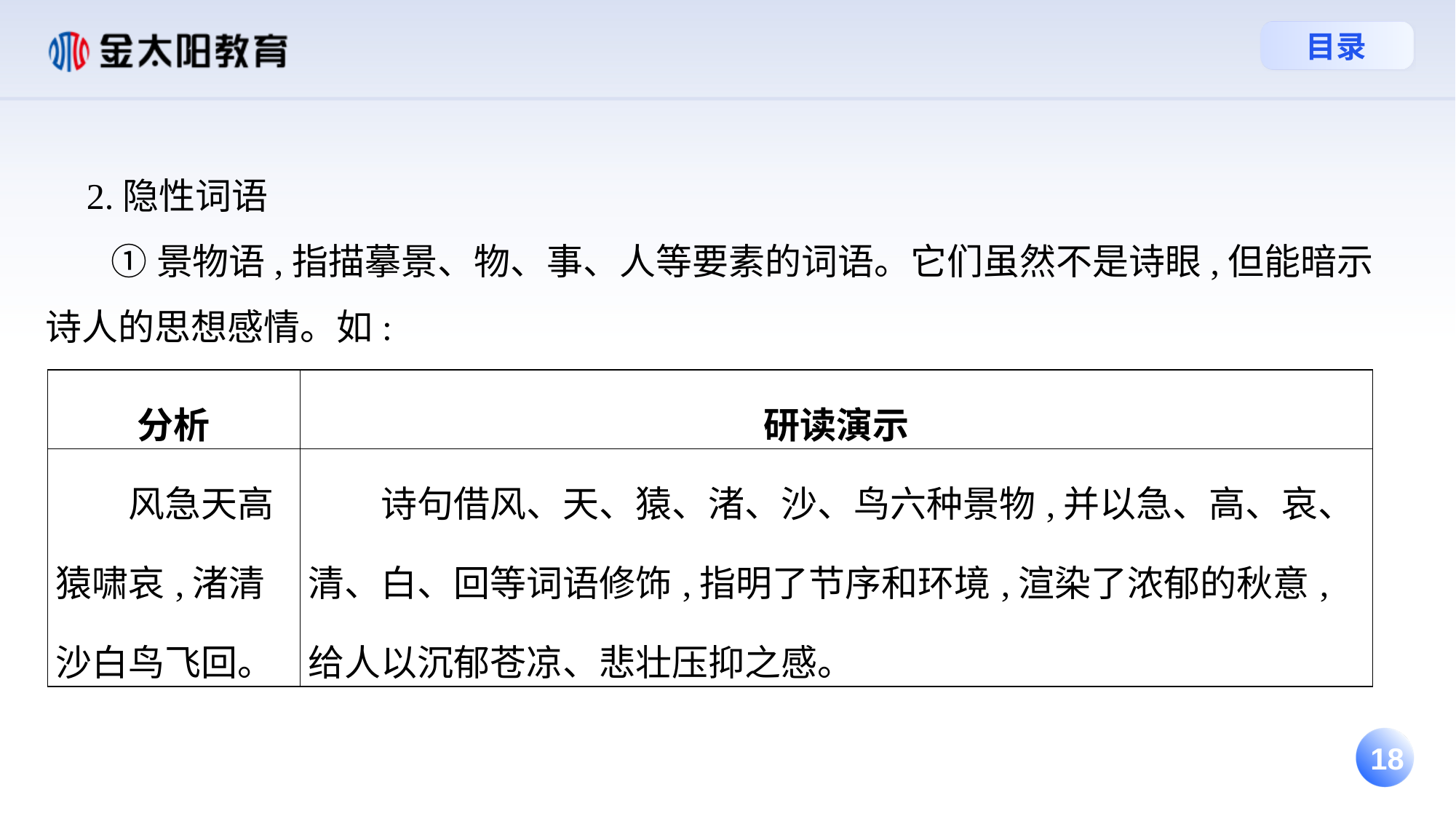

2.隐性词语
        ①景物语,指描摹景、物、事、人等要素的词语。它们虽然不是诗眼,但能暗示诗人的思想感情。如:
| 分析 | 研读演示 |
| --- | --- |
| 风急天高猿啸哀,渚清沙白鸟飞回。 | 诗句借风、天、猿、渚、沙、鸟六种景物,并以急、高、哀、清、白、回等词语修饰,指明了节序和环境,渲染了浓郁的秋意,给人以沉郁苍凉、悲壮压抑之感。 |